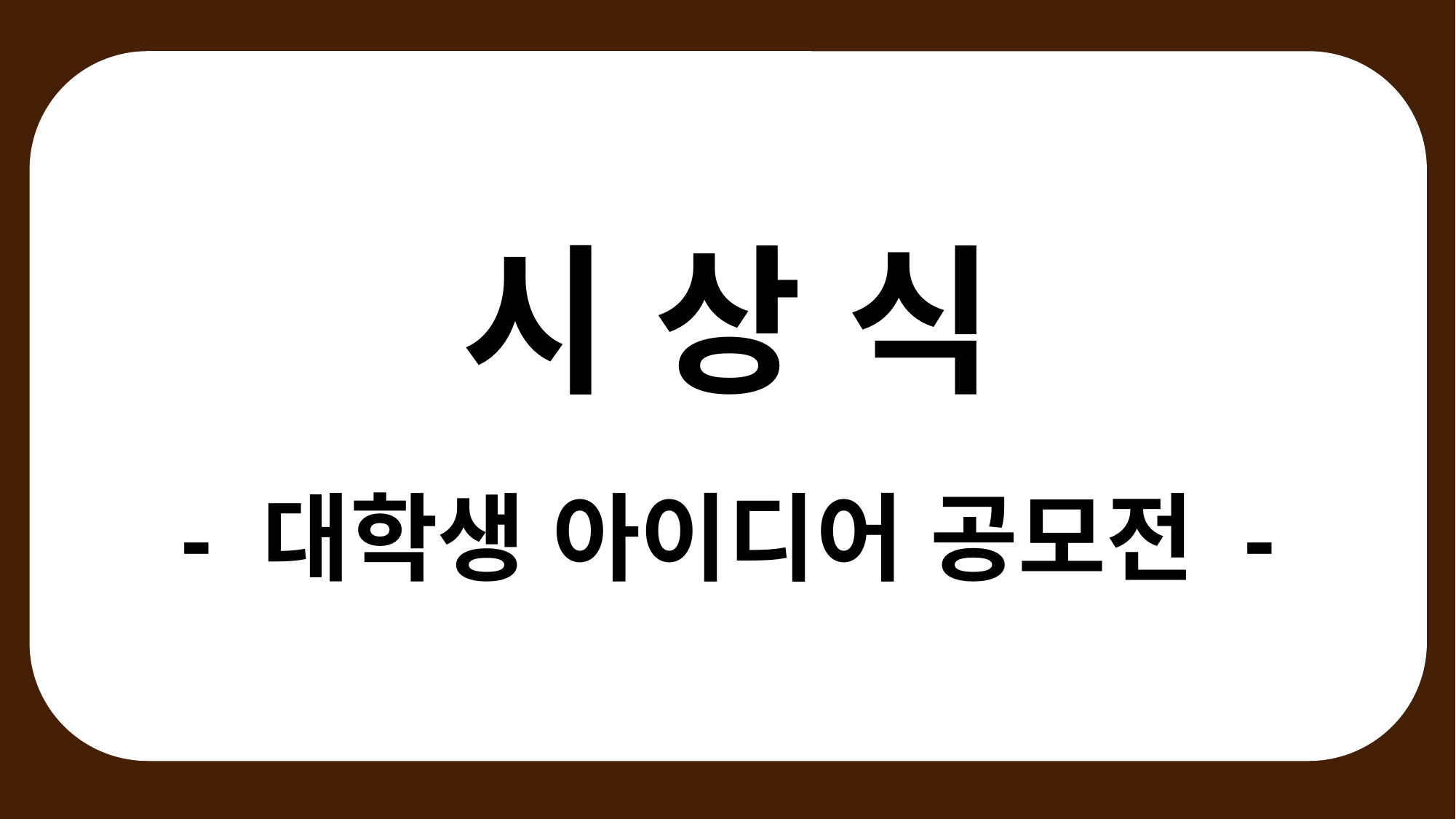

시 상 식

- 대학생 아이디어 공모전 -